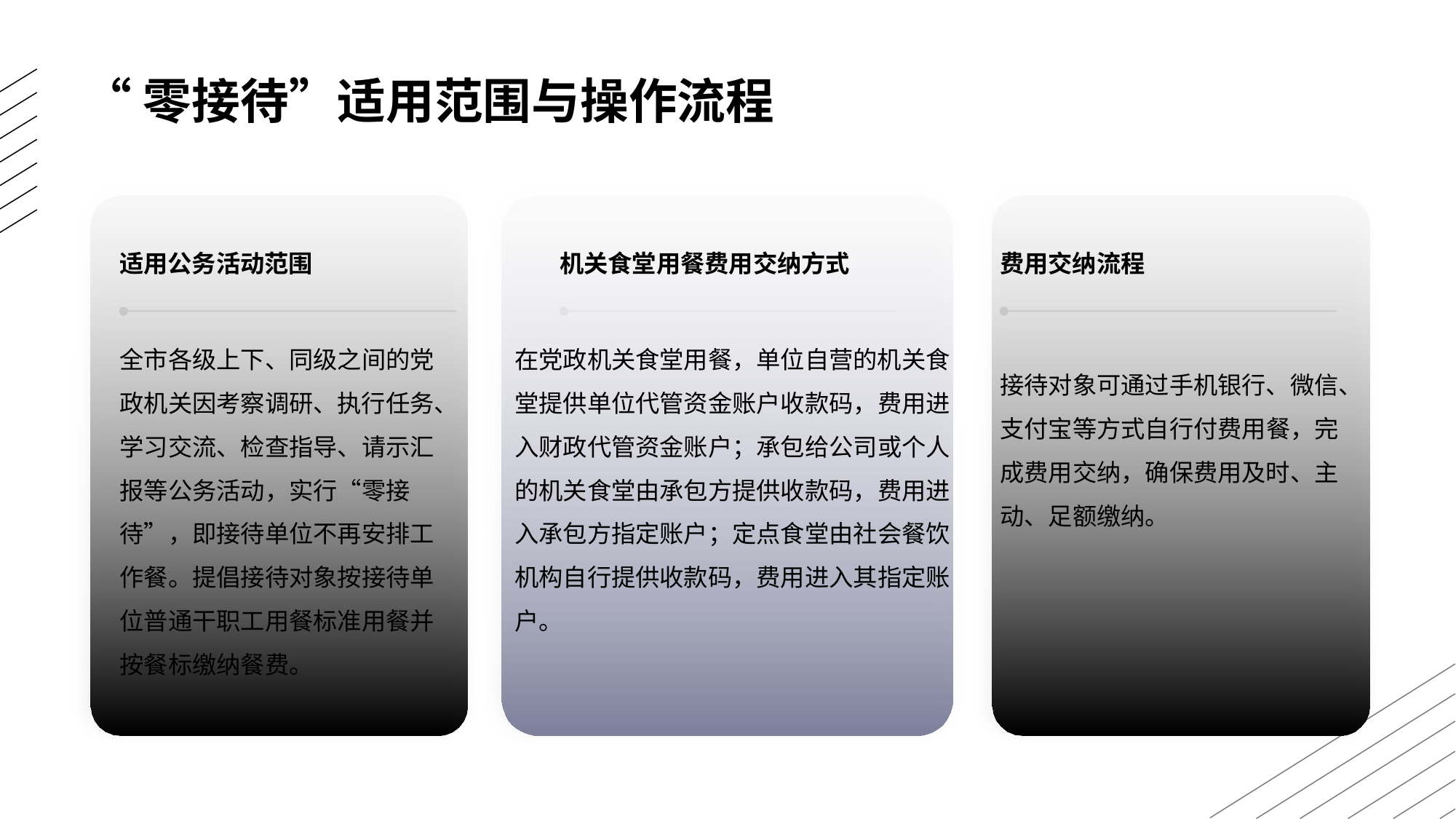

# “零接待”适用范围与操作流程

适用公务活动范围
机关食堂用餐费用交纳方式
费用交纳流程
全市各级上下、同级之间的党政机关因考察调研、执行任务、学习交流、检查指导、请示汇报等公务活动，实行“零接待”，即接待单位不再安排工作餐。提倡接待对象按接待单位普通干职工用餐标准用餐并按餐标缴纳餐费。
在党政机关食堂用餐，单位自营的机关食堂提供单位代管资金账户收款码，费用进入财政代管资金账户；承包给公司或个人的机关食堂由承包方提供收款码，费用进入承包方指定账户；定点食堂由社会餐饮机构自行提供收款码，费用进入其指定账户。

接待对象可通过手机银行、微信、支付宝等方式自行付费用餐，完成费用交纳，确保费用及时、主动、足额缴纳。